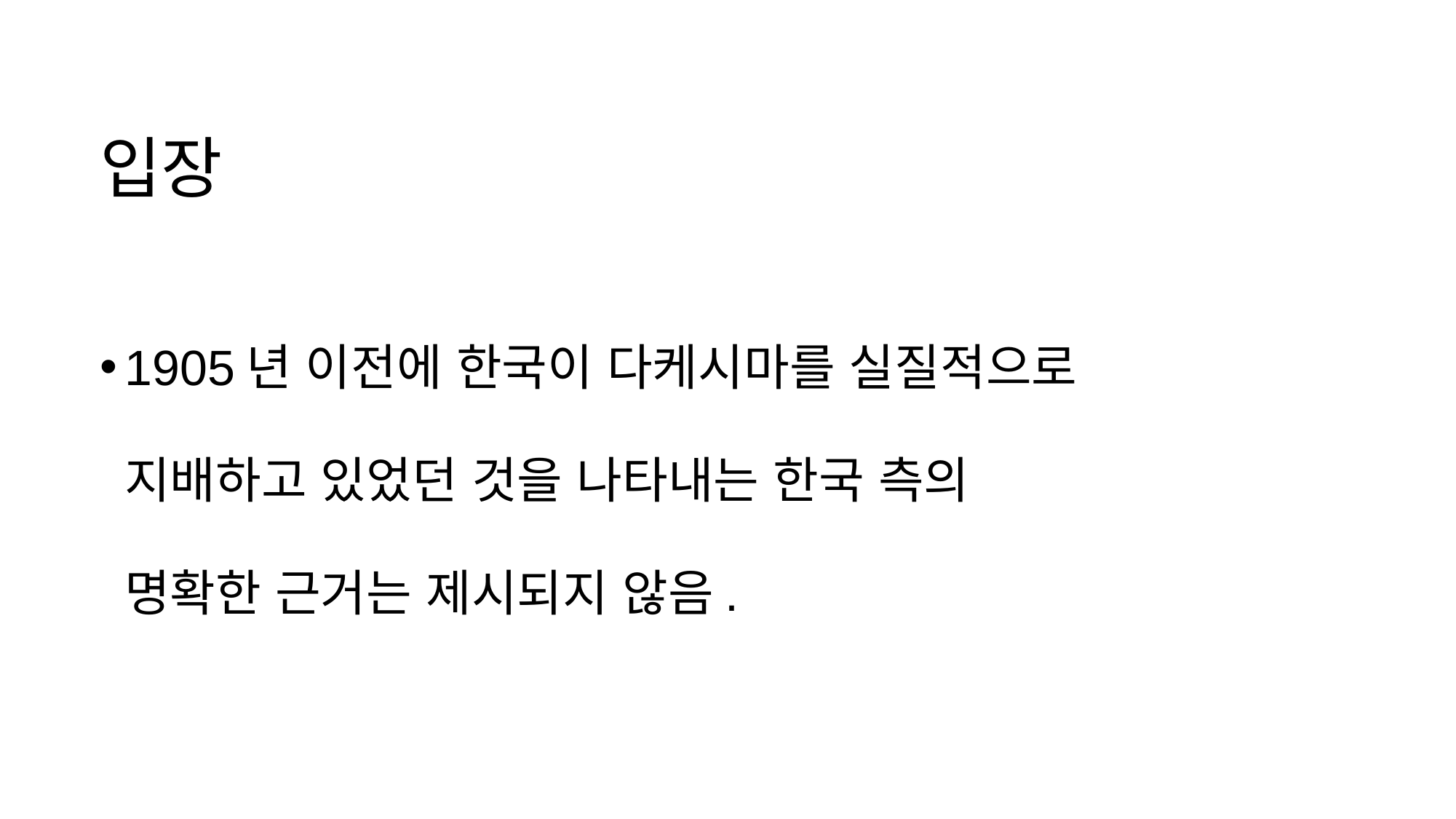

입장

1905년 이전에 한국이 다케시마를 실질적으로

 지배하고 있었던 것을 나타내는 한국 측의

 명확한 근거는 제시되지 않음.